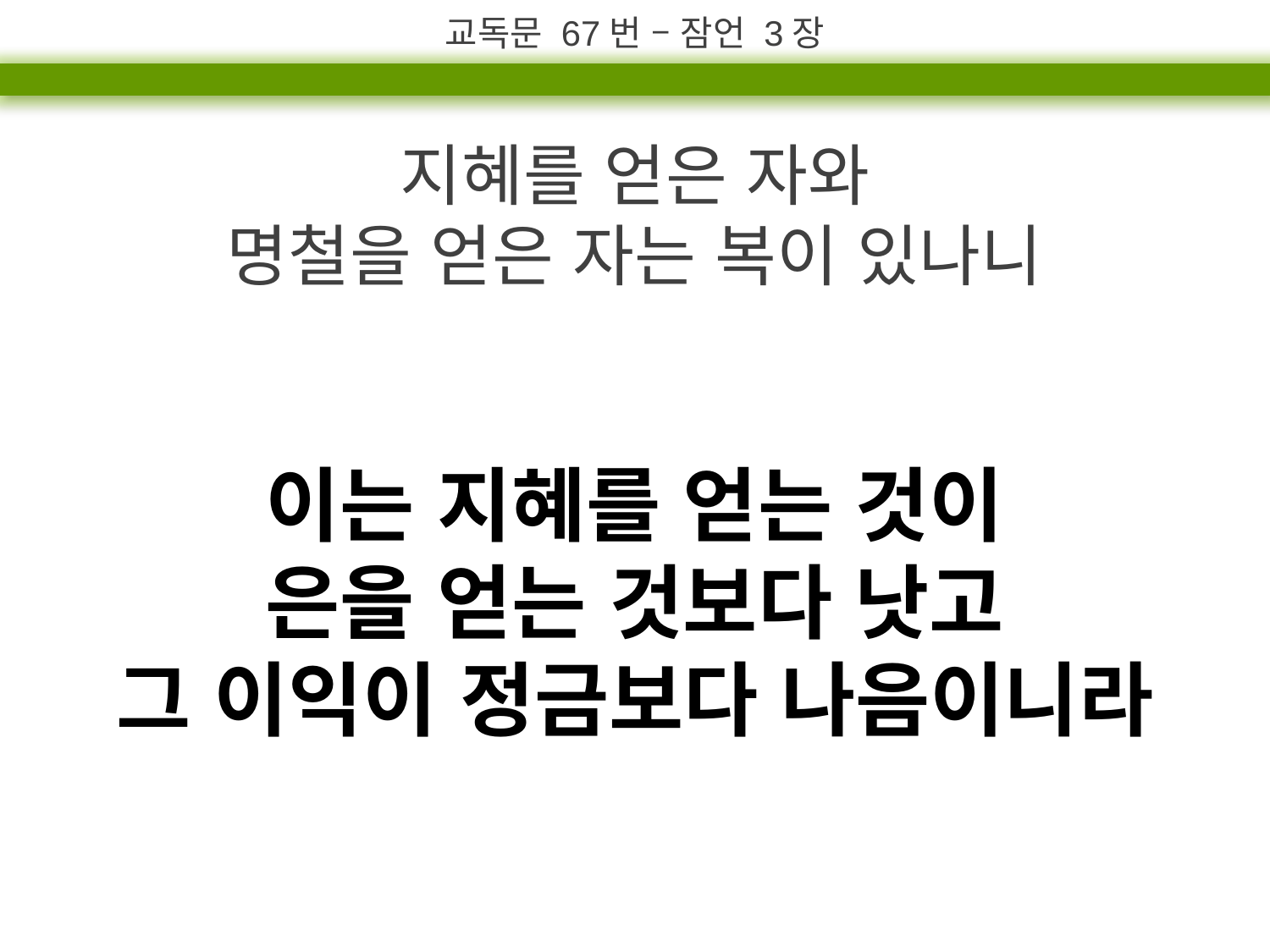

교독문 67번 – 잠언 3장

지혜를 얻은 자와
명철을 얻은 자는 복이 있나니
이는 지혜를 얻는 것이
은을 얻는 것보다 낫고
그 이익이 정금보다 나음이니라